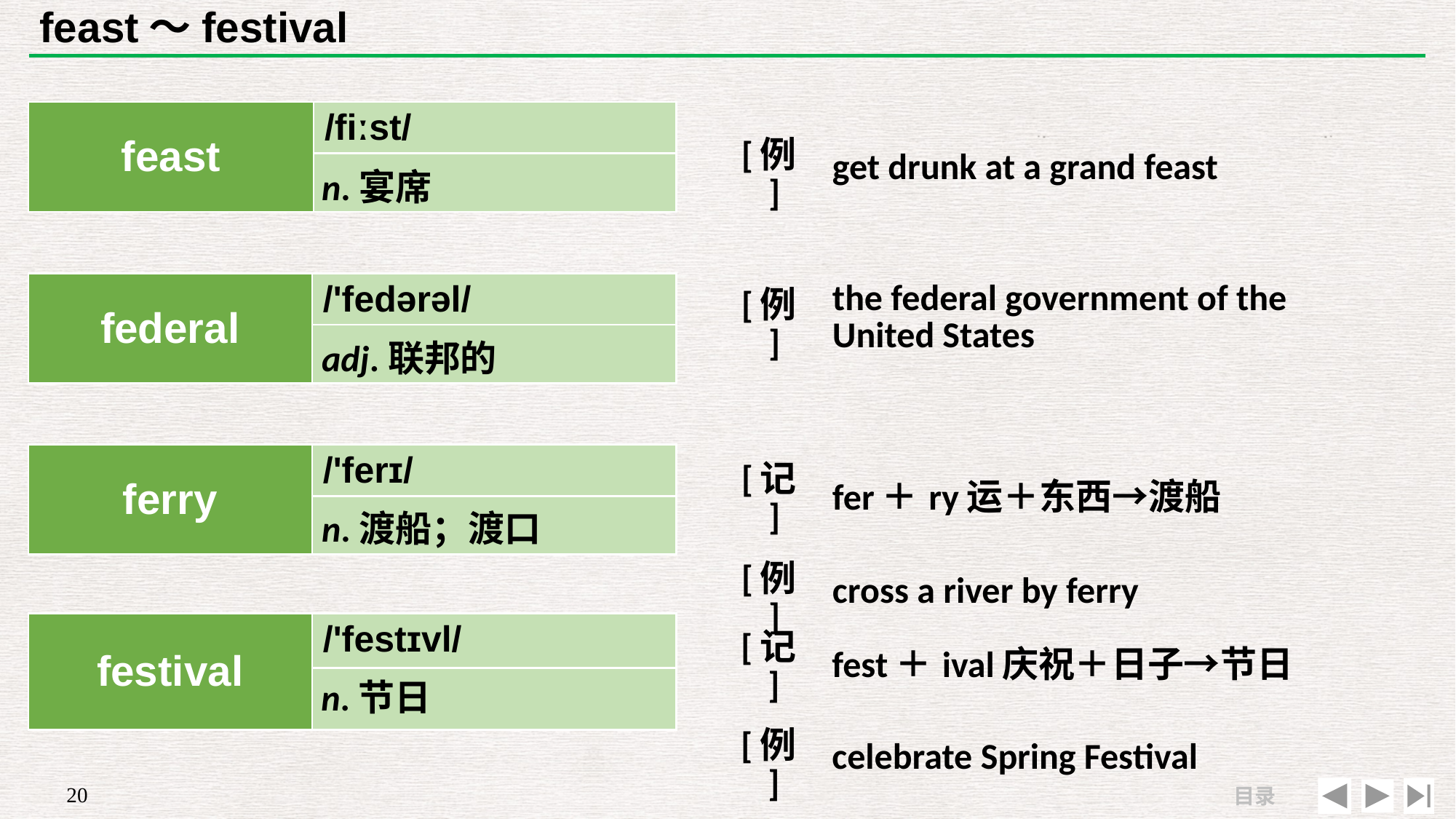

# feast～festival

|  |  |
| --- | --- |
| [例] | get drunk at a grand feast |
| feast | /fiːst/ |
| --- | --- |
|  |  |
n.宴席
|  |  |
| --- | --- |
| [例] | the federal government of the United States |
| federal | /'fedərəl/ |
| --- | --- |
|  |  |
adj.联邦的
| [记] | fer＋ry运＋东西→渡船 |
| --- | --- |
| [例] | cross a river by ferry |
| ferry | /'ferɪ/ |
| --- | --- |
|  |  |
n.渡船；渡口
| [记] | fest＋ival庆祝＋日子→节日 |
| --- | --- |
| [例] | celebrate Spring Festival |
| festival | /'festɪvl/ |
| --- | --- |
|  |  |
n.节日